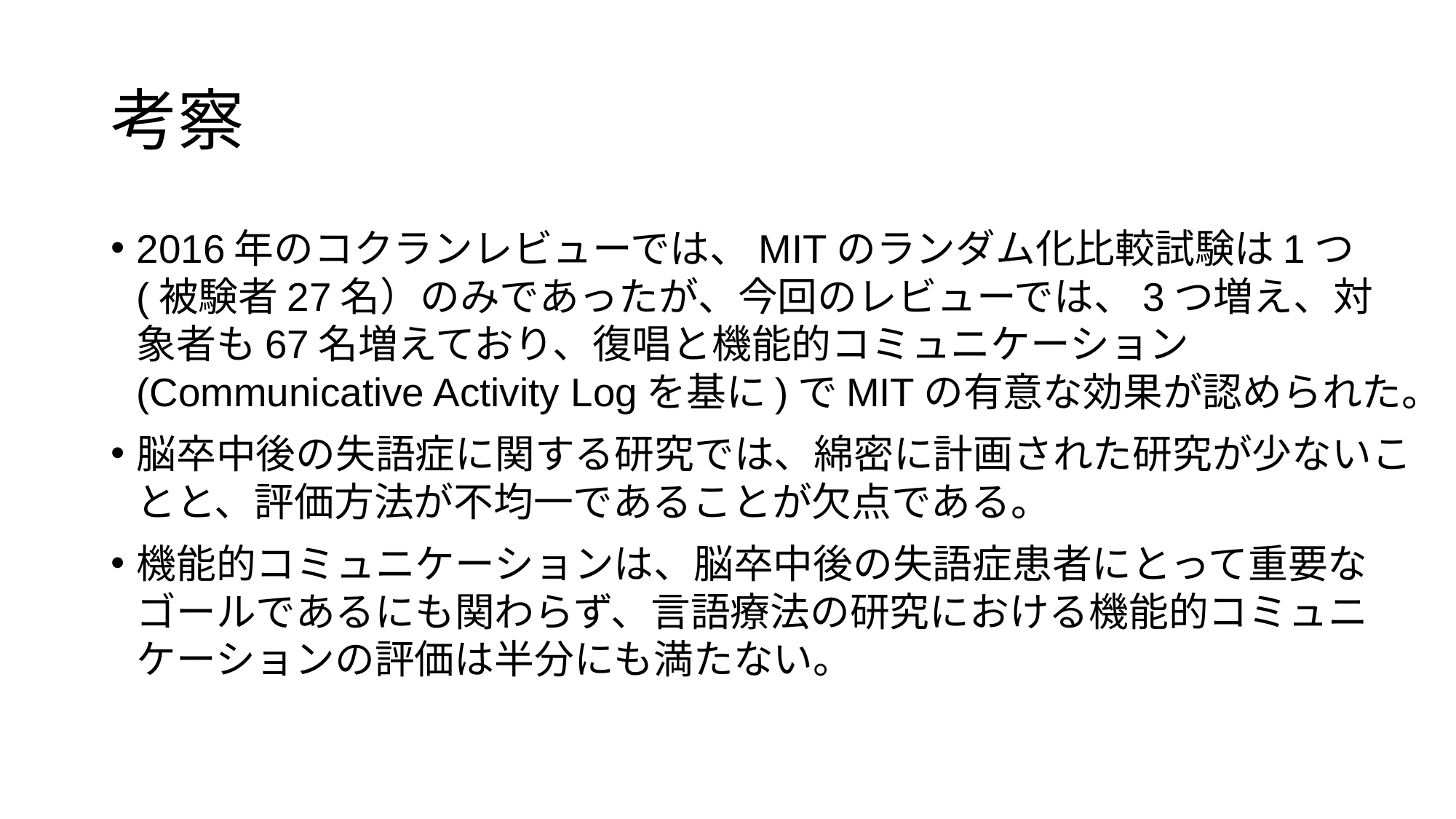

# 考察
2016年のコクランレビューでは、MITのランダム化比較試験は1つ(被験者27名）のみであったが、今回のレビューでは、3つ増え、対象者も67名増えており、復唱と機能的コミュニケーション(Communicative Activity Logを基に)でMITの有意な効果が認められた。
脳卒中後の失語症に関する研究では、綿密に計画された研究が少ないことと、評価方法が不均一であることが欠点である。
機能的コミュニケーションは、脳卒中後の失語症患者にとって重要なゴールであるにも関わらず、言語療法の研究における機能的コミュニケーションの評価は半分にも満たない。